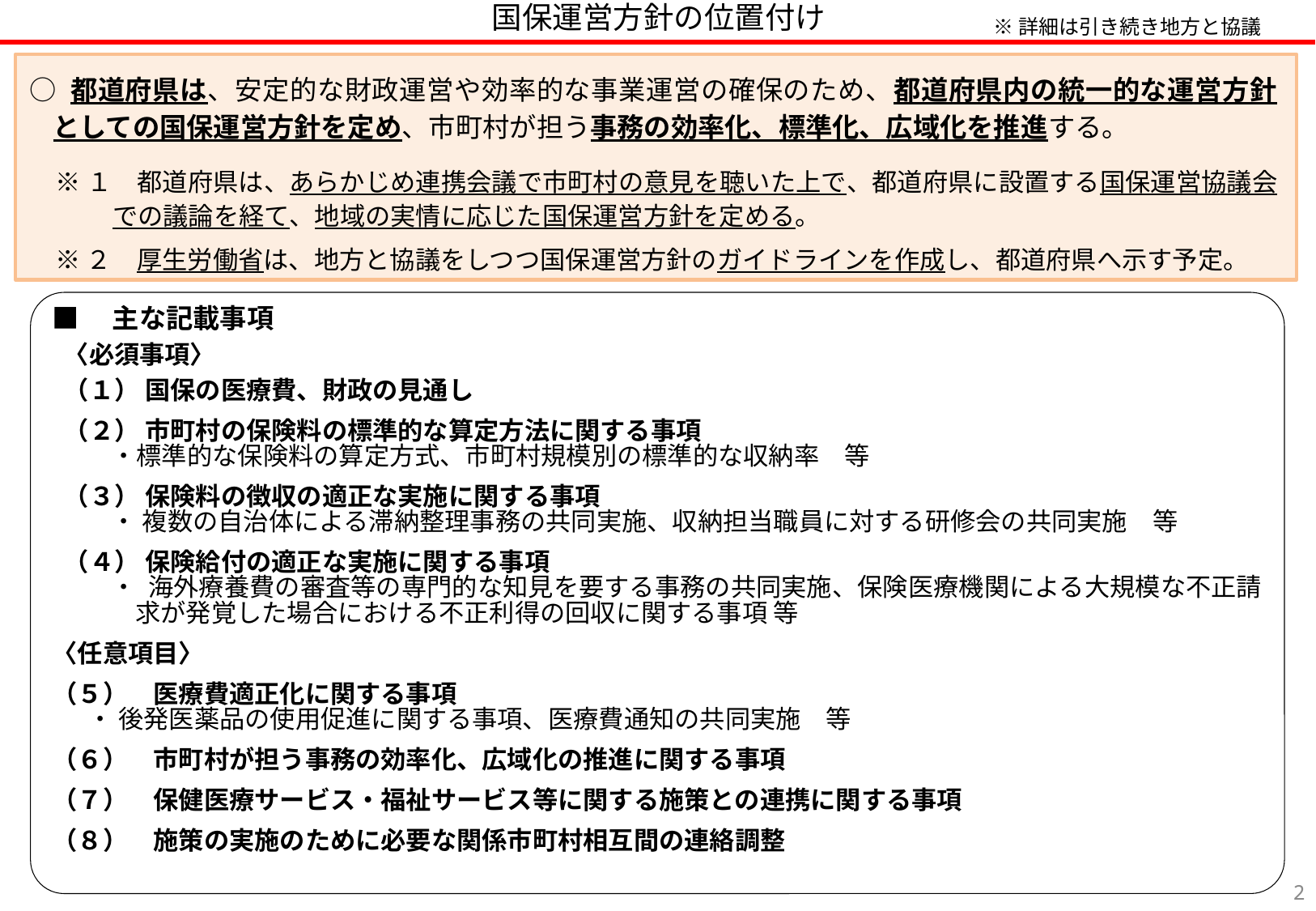

国保運営方針の位置付け
※詳細は引き続き地方と協議
○ 都道府県は、安定的な財政運営や効率的な事業運営の確保のため、都道府県内の統一的な運営方針としての国保運営方針を定め、市町村が担う事務の効率化、標準化、広域化を推進する。
※１　都道府県は、あらかじめ連携会議で市町村の意見を聴いた上で、都道府県に設置する国保運営協議会での議論を経て、地域の実情に応じた国保運営方針を定める。
※２　厚生労働省は、地方と協議をしつつ国保運営方針のガイドラインを作成し、都道府県へ示す予定。
■　主な記載事項
〈必須事項〉
（１） 国保の医療費、財政の見通し
（２） 市町村の保険料の標準的な算定方法に関する事項
・標準的な保険料の算定方式、市町村規模別の標準的な収納率　等
（３） 保険料の徴収の適正な実施に関する事項
・ 複数の自治体による滞納整理事務の共同実施、収納担当職員に対する研修会の共同実施　等
（４） 保険給付の適正な実施に関する事項
・  海外療養費の審査等の専門的な知見を要する事務の共同実施、保険医療機関による大規模な不正請求が発覚した場合における不正利得の回収に関する事項 等
〈任意項目〉
（５）　医療費適正化に関する事項
・ 後発医薬品の使用促進に関する事項、医療費通知の共同実施　等
（６）　市町村が担う事務の効率化、広域化の推進に関する事項
（７）　保健医療サービス・福祉サービス等に関する施策との連携に関する事項
（８）　施策の実施のために必要な関係市町村相互間の連絡調整
2